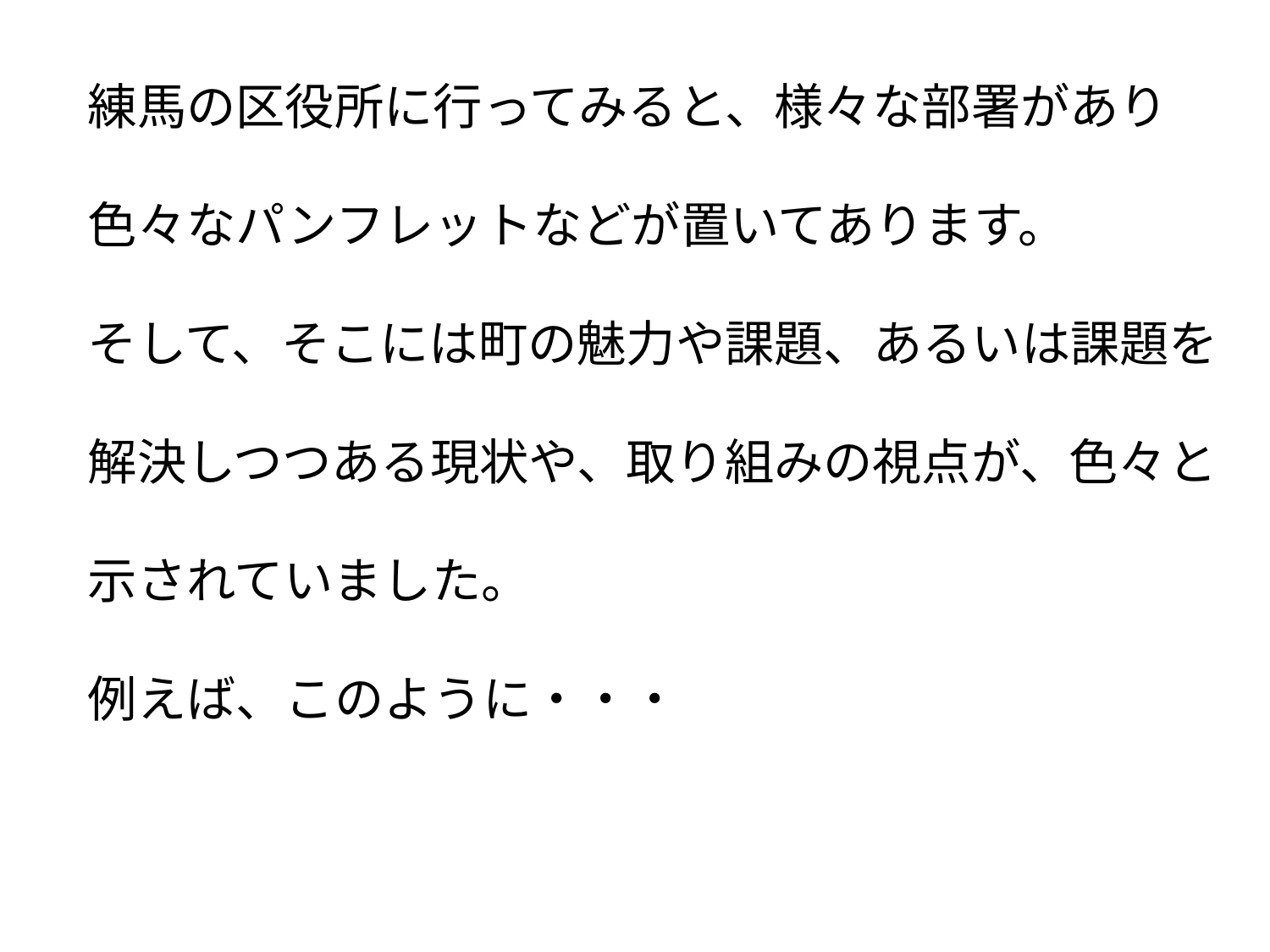

練馬の区役所に行ってみると、様々な部署があり

色々なパンフレットなどが置いてあります。

そして、そこには町の魅力や課題、あるいは課題を

解決しつつある現状や、取り組みの視点が、色々と

示されていました。

例えば、このように・・・